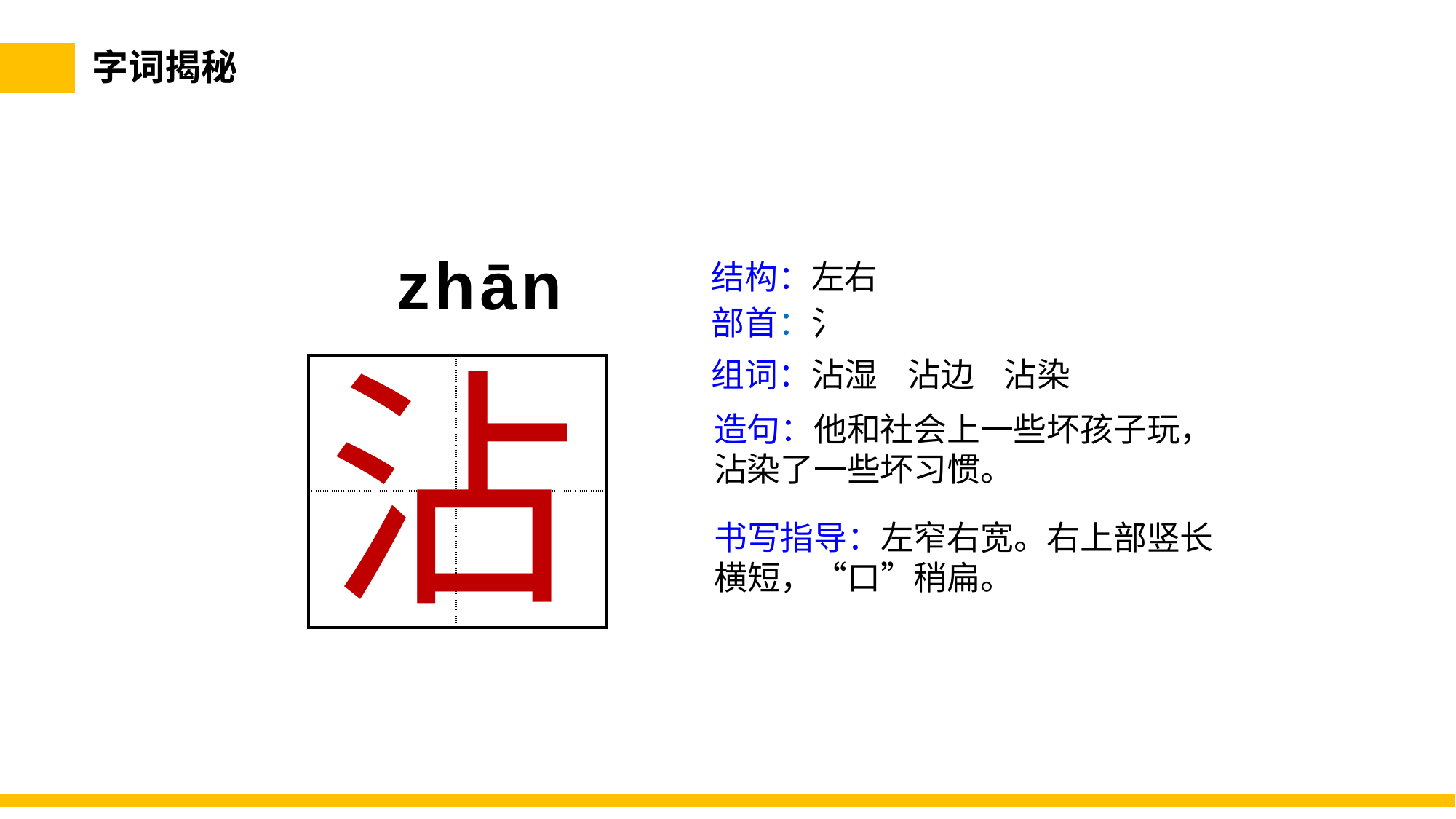

字词揭秘
zhān
结构：左右
部首：氵
沾
组词：沾湿    沾边    沾染
|  |  |
| --- | --- |
|  |  |
造句：他和社会上一些坏孩子玩，沾染了一些坏习惯。

书写指导：左窄右宽。右上部竖长横短，“口”稍扁。